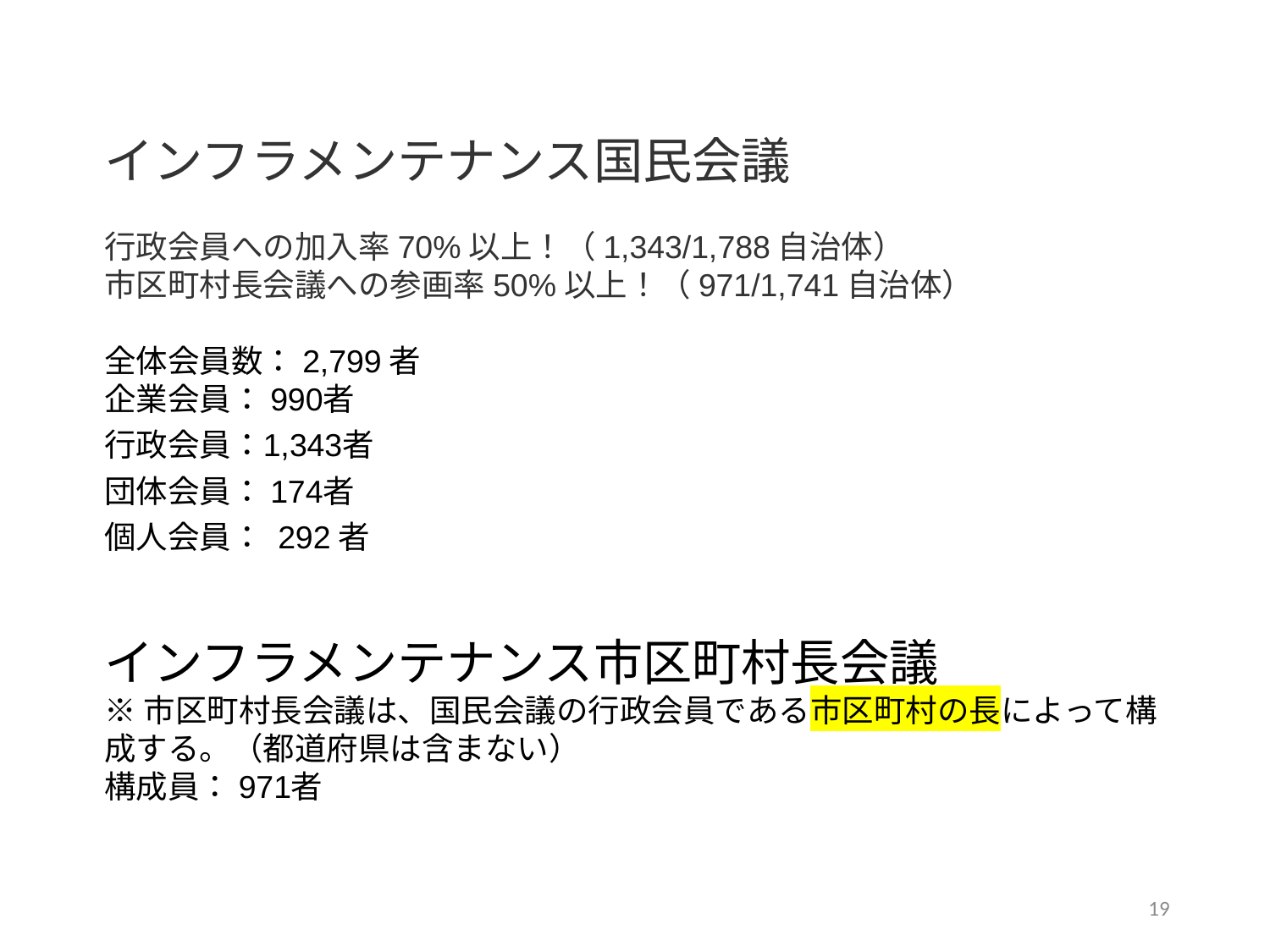

インフラメンテナンス国民会議

行政会員への加入率70%以上！（1,343/1,788自治体）
市区町村長会議への参画率50%以上！（971/1,741自治体）
全体会員数：2,799者
企業会員： 990者
行政会員：1,343者
団体会員： 174者
個人会員： 292者
インフラメンテナンス市区町村長会議
※市区町村長会議は、国民会議の行政会員である市区町村の長によって構成する。（都道府県は含まない）
構成員： 971者
19